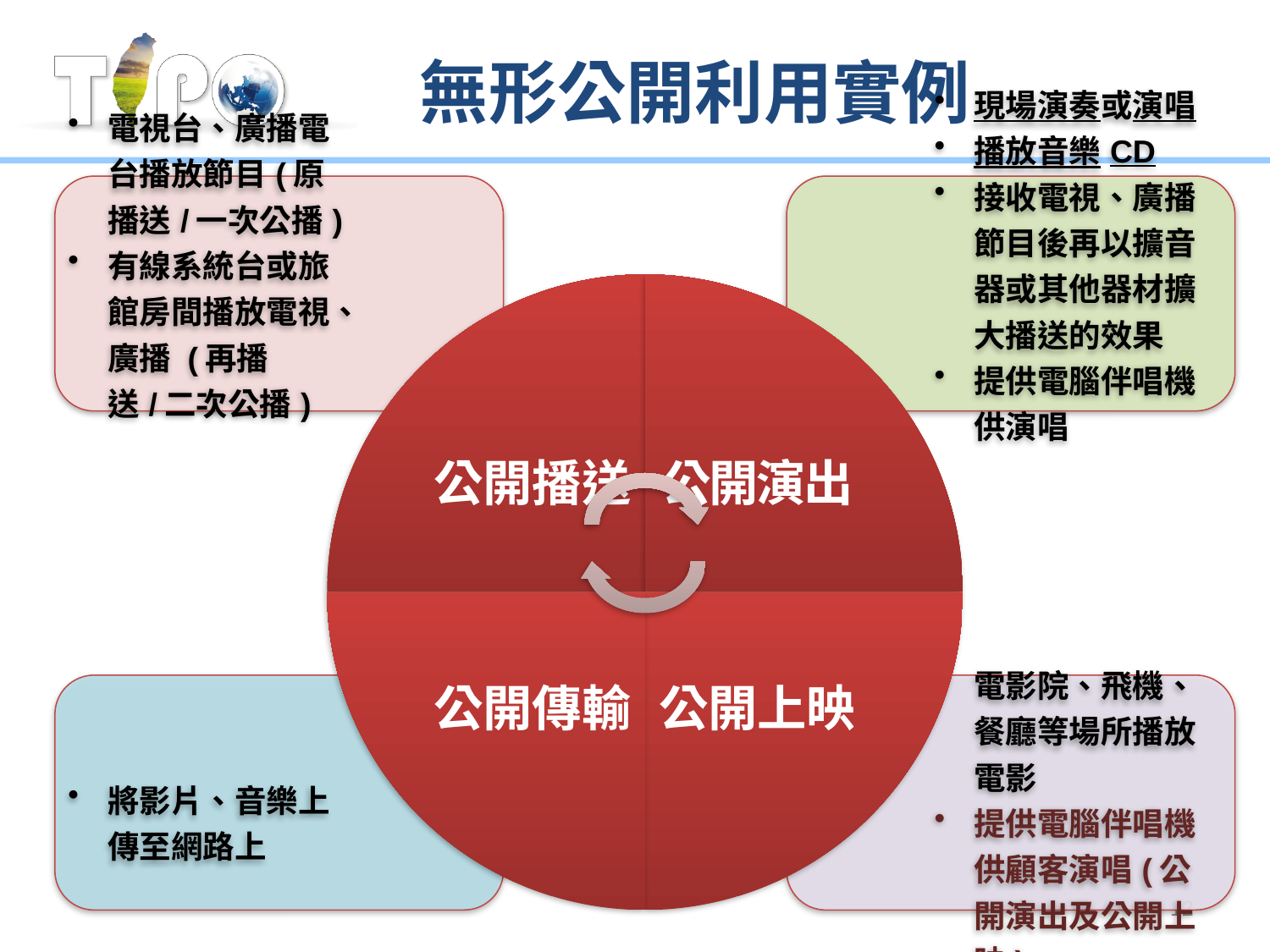

# 無形公開利用實例
公開上映
電影院、飛機、餐廳等場所播放電影
公開傳輸
電視台、廣播電台播放節目(原播送/一次公播)
公開播送
公開演出
有線系統台或旅館房間播放電視、廣播 (再播送/二次公播)
現場演奏或演唱
將影片、音樂上傳至網路上
接收電視、廣播節目後再以擴音器或其他器材擴大播送的效果
播放音樂CD
提供電腦伴唱機供演唱
12